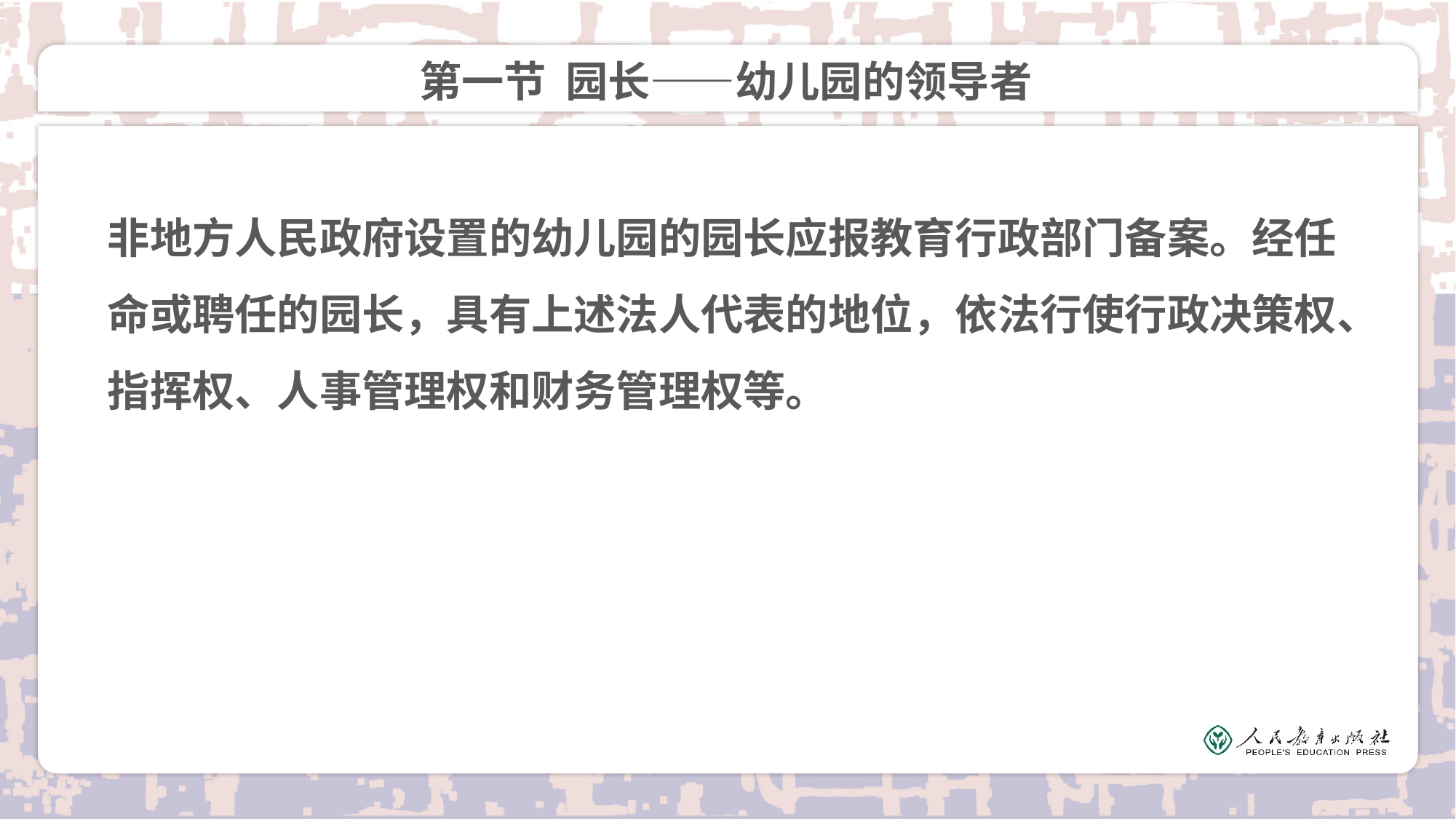

# 第一节  园长——幼儿园的领导者
非地方人民政府设置的幼儿园的园长应报教育行政部门备案。经任命或聘任的园长，具有上述法人代表的地位，依法行使行政决策权、指挥权、人事管理权和财务管理权等。